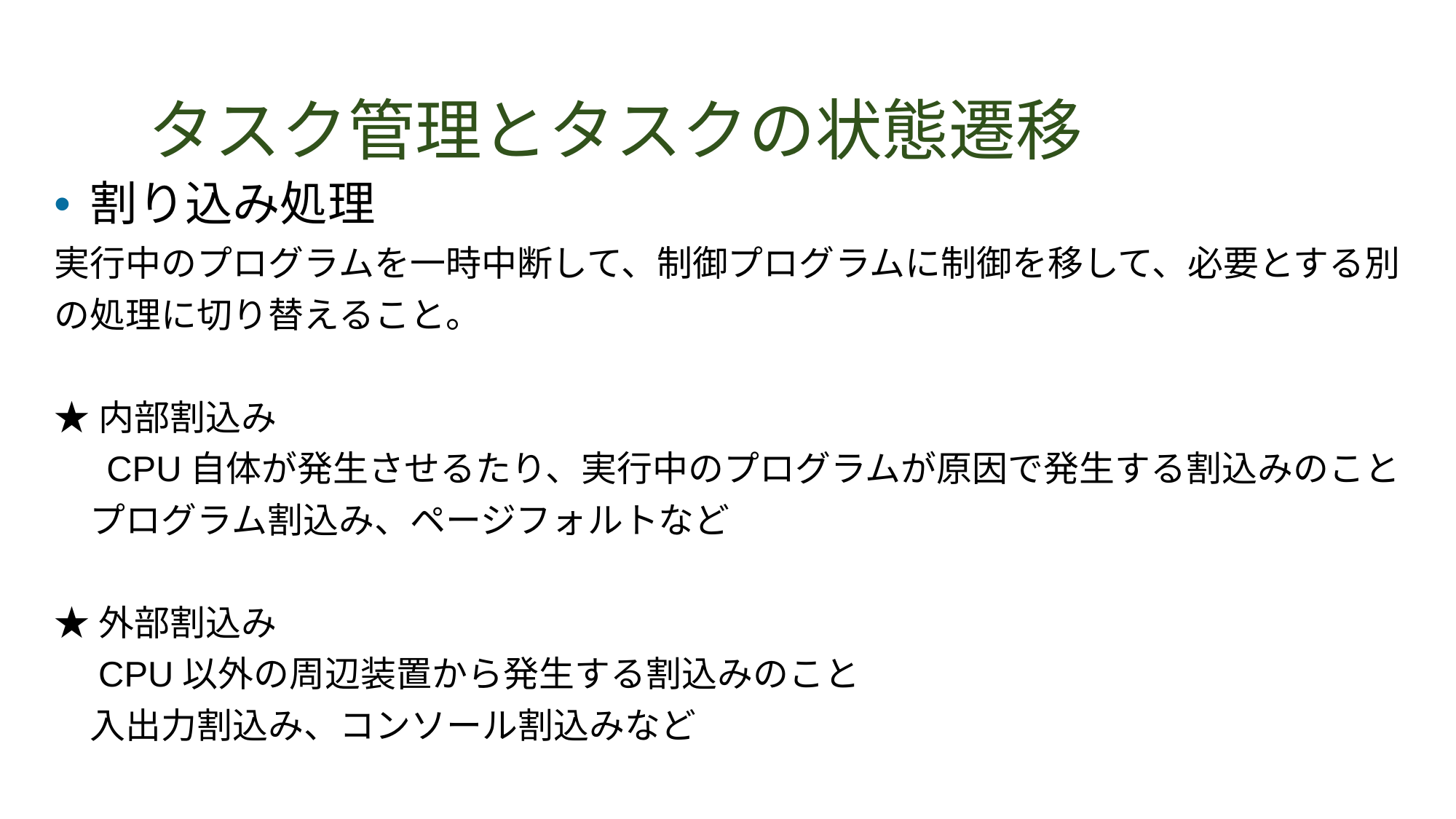

# タスク管理とタスクの状態遷移
割り込み処理
実行中のプログラムを一時中断して、制御プログラムに制御を移して、必要とする別の処理に切り替えること。

★内部割込み
　 CPU自体が発生させるたり、実行中のプログラムが原因で発生する割込みのこと
　プログラム割込み、ページフォルトなど

★外部割込み
　CPU以外の周辺装置から発生する割込みのこと
　入出力割込み、コンソール割込みなど